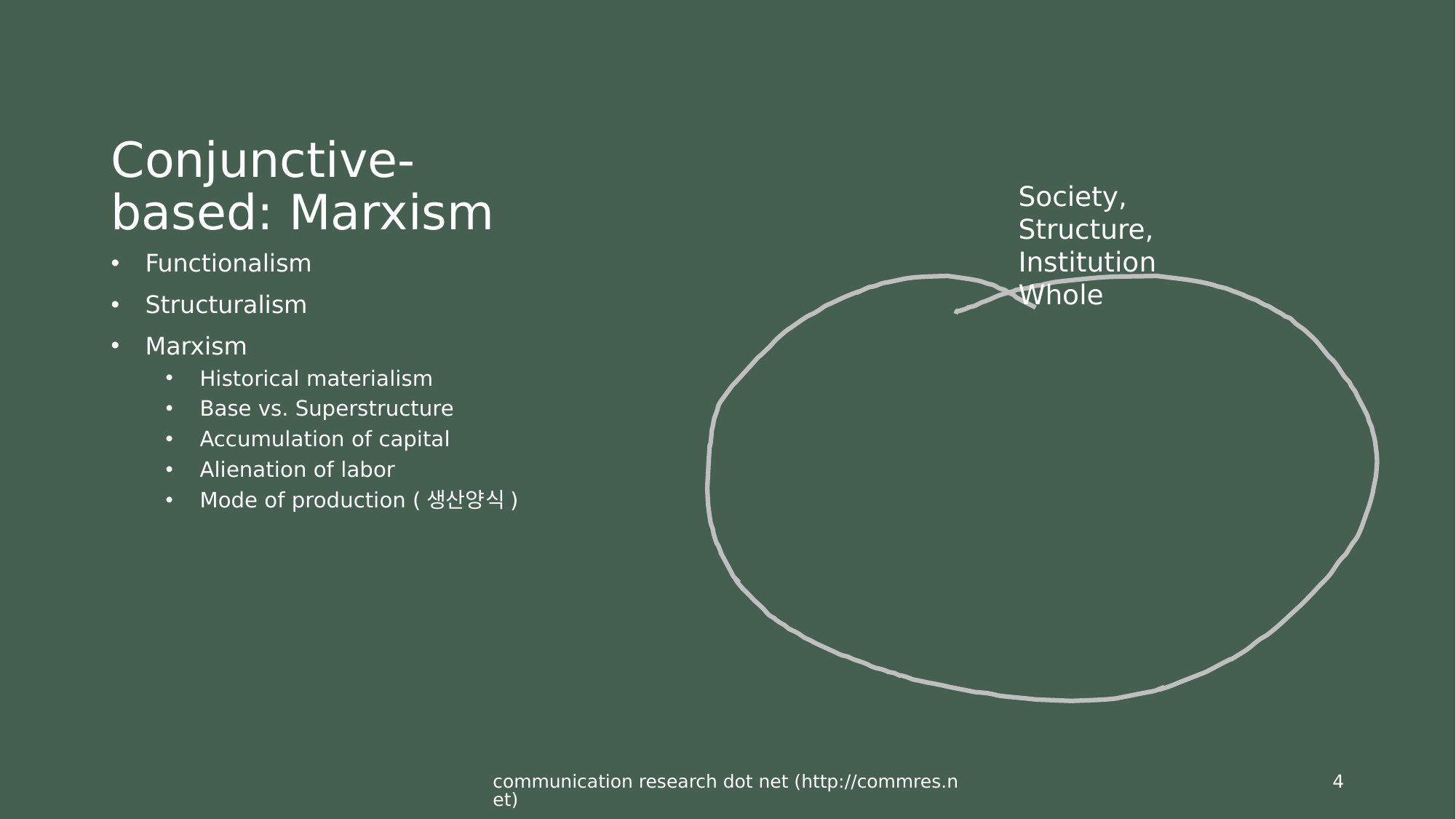

# Conjunctive-based: Marxism
Society,
Structure,
Institution
Whole
Functionalism
Structuralism
Marxism
Historical materialism
Base vs. Superstructure
Accumulation of capital
Alienation of labor
Mode of production (생산양식)

communication research dot net (http://commres.net)
4